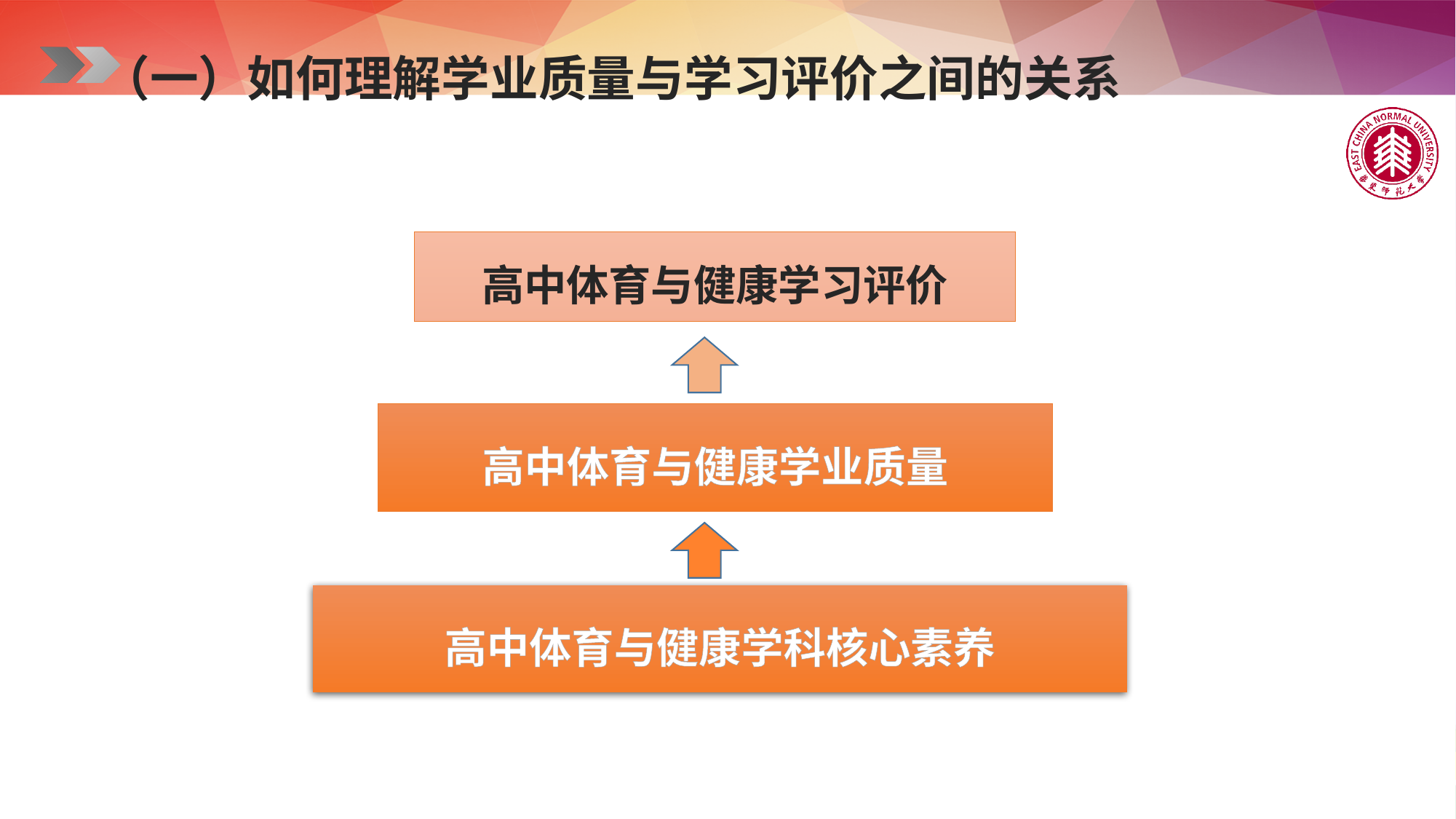

（一）如何理解学业质量与学习评价之间的关系
高中体育与健康学习评价

高中体育与健康学业质量

高中体育与健康学科核心素养